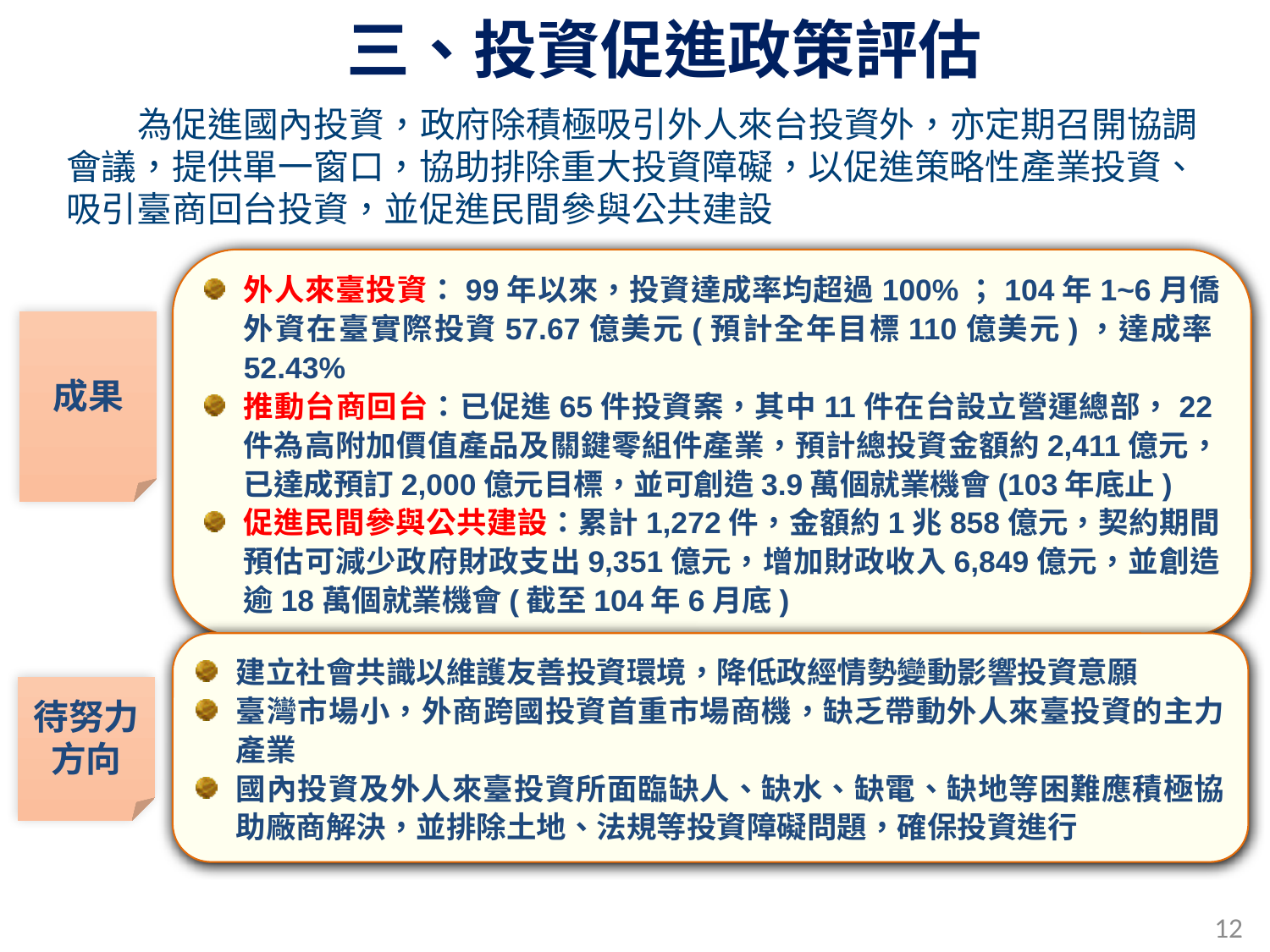

三、投資促進政策評估
        為促進國內投資，政府除積極吸引外人來台投資外，亦定期召開協調會議，提供單一窗口，協助排除重大投資障礙，以促進策略性產業投資、吸引臺商回台投資，並促進民間參與公共建設
外人來臺投資：99年以來，投資達成率均超過100%；104年1~6月僑外資在臺實際投資57.67億美元(預計全年目標110億美元)，達成率52.43%
推動台商回台：已促進65件投資案，其中11件在台設立營運總部，22件為高附加價值產品及關鍵零組件產業，預計總投資金額約2,411億元，已達成預訂2,000億元目標，並可創造3.9萬個就業機會(103年底止)
促進民間參與公共建設：累計1,272件，金額約1兆858億元，契約期間預估可減少政府財政支出9,351億元，增加財政收入6,849億元，並創造逾18萬個就業機會(截至104年6月底)
成果
建立社會共識以維護友善投資環境，降低政經情勢變動影響投資意願
臺灣市場小，外商跨國投資首重市場商機，缺乏帶動外人來臺投資的主力產業
國內投資及外人來臺投資所面臨缺人、缺水、缺電、缺地等困難應積極協助廠商解決，並排除土地、法規等投資障礙問題，確保投資進行
待努力方向
12